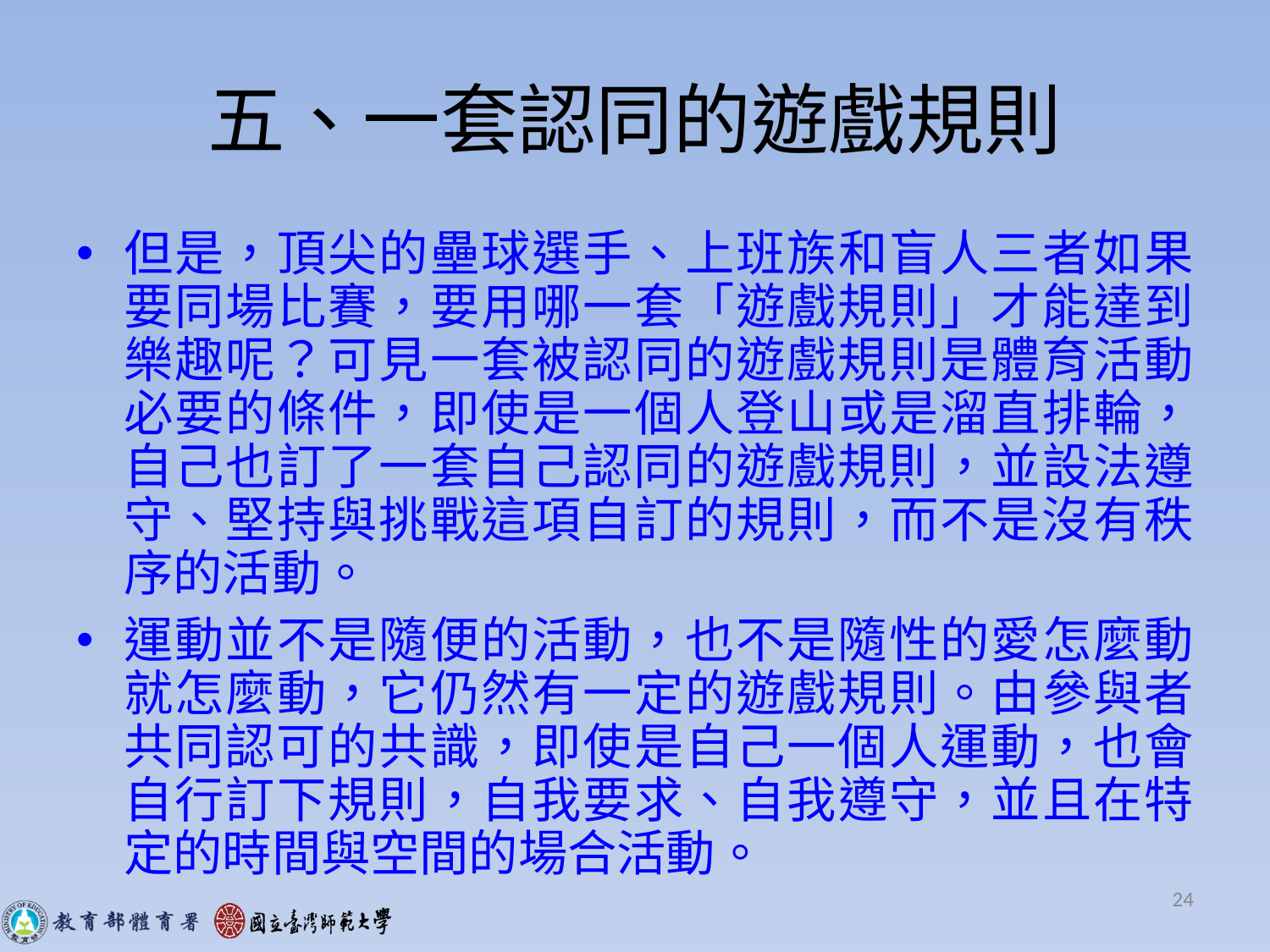

# 五、一套認同的遊戲規則
但是，頂尖的壘球選手、上班族和盲人三者如果要同場比賽，要用哪一套「遊戲規則」才能達到樂趣呢？可見一套被認同的遊戲規則是體育活動必要的條件，即使是一個人登山或是溜直排輪，自己也訂了一套自己認同的遊戲規則，並設法遵守、堅持與挑戰這項自訂的規則，而不是沒有秩序的活動。
運動並不是隨便的活動，也不是隨性的愛怎麼動就怎麼動，它仍然有一定的遊戲規則。由參與者共同認可的共識，即使是自己一個人運動，也會自行訂下規則，自我要求、自我遵守，並且在特定的時間與空間的場合活動。
24